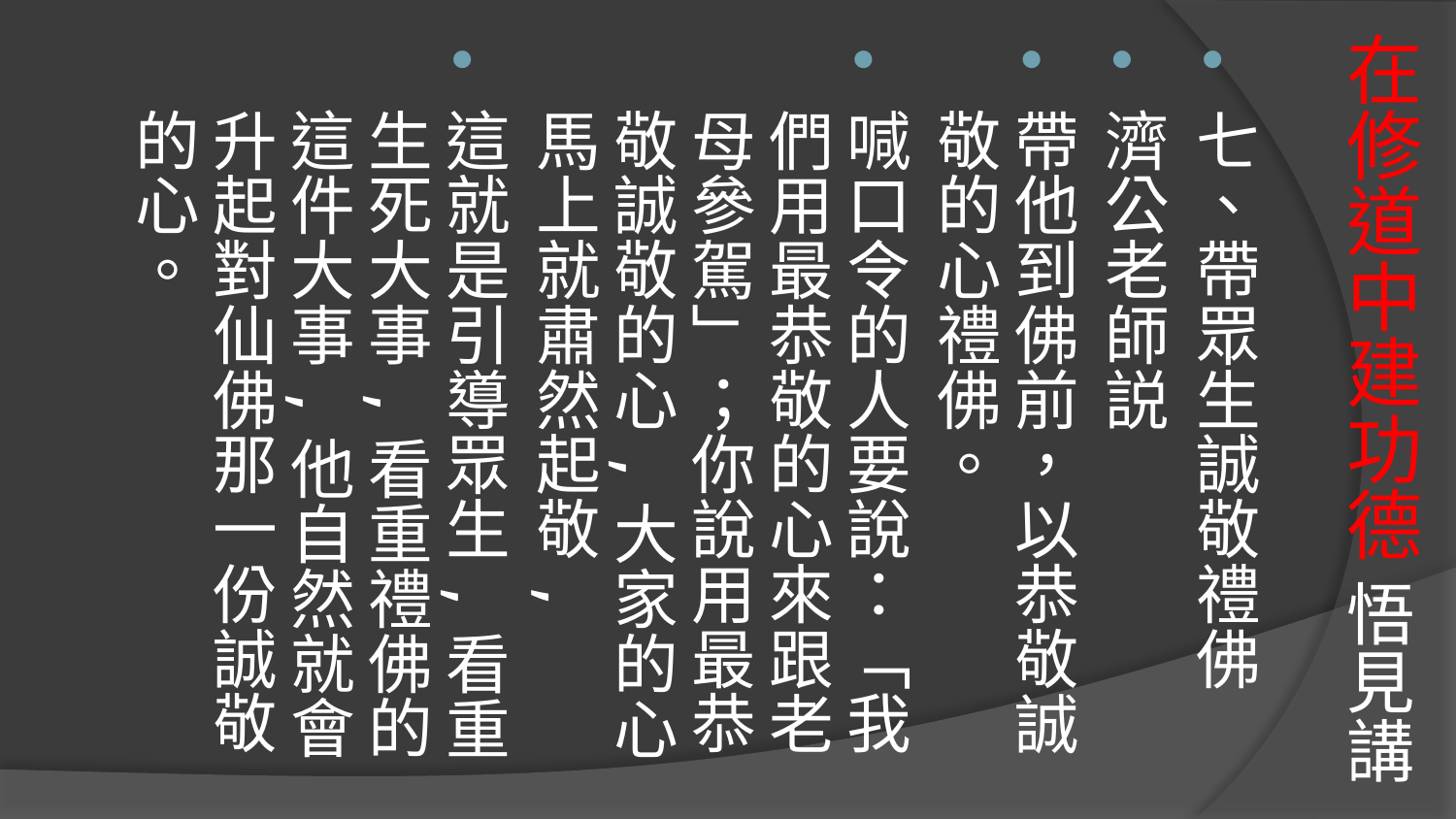

# 在修道中建功德 悟見講
七、帶眾生誠敬禮佛
濟公老師説
帶他到佛前，以恭敬誠敬的心禮佛。
喊口令的人要說：「我們用最恭敬的心來跟老母參駕」；你說用最恭敬誠敬的心,大家的心馬上就肅然起敬,
這就是引導眾生,看重生死大事,看重禮佛的這件大事,他自然就會升起對仙佛那一份誠敬的心。